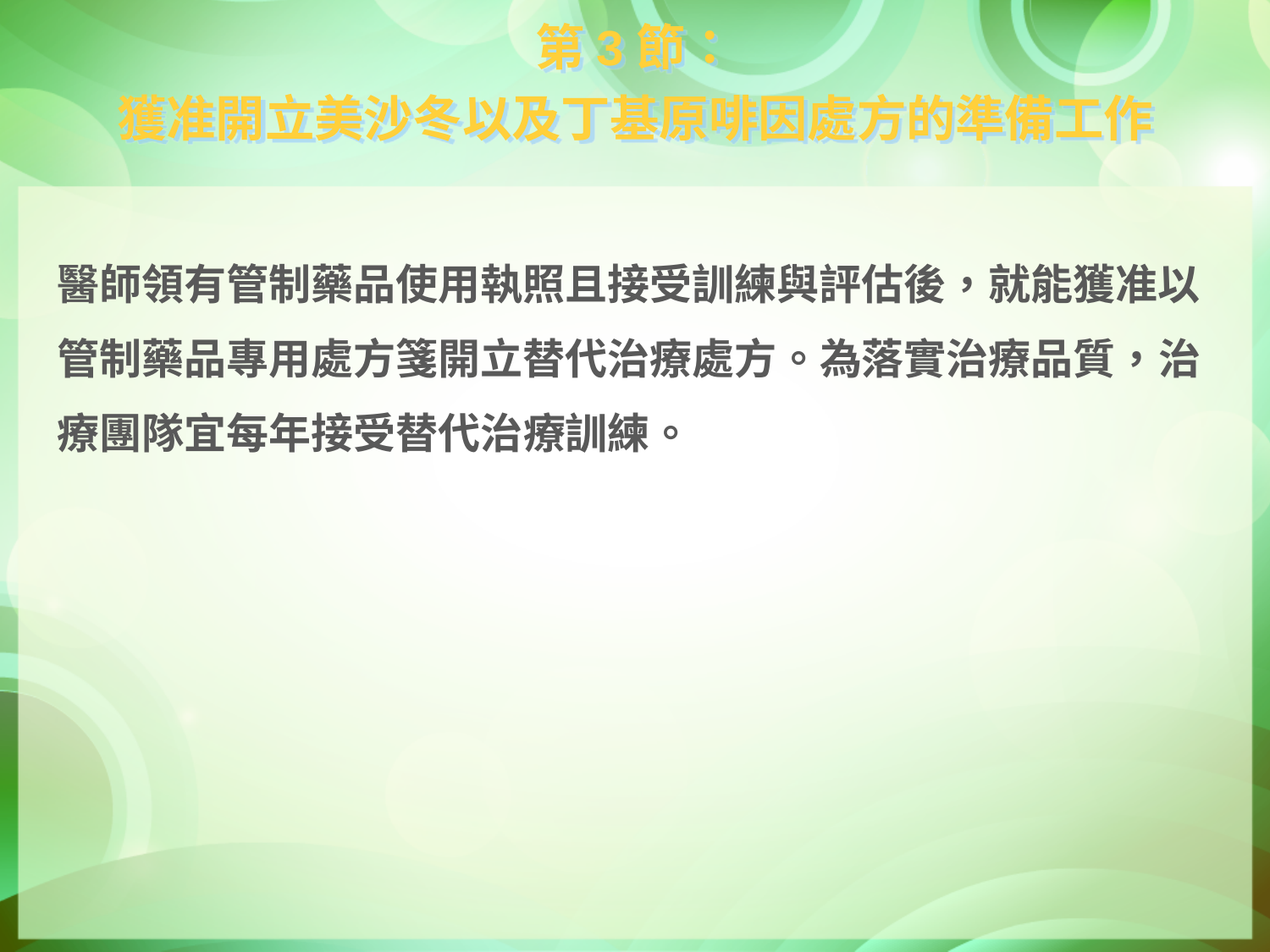

第3節：
獲准開立美沙冬以及丁基原啡因處方的準備工作
醫師領有管制藥品使用執照且接受訓練與評估後，就能獲准以
管制藥品專用處方箋開立替代治療處方。為落實治療品質，治
療團隊宜每年接受替代治療訓練。